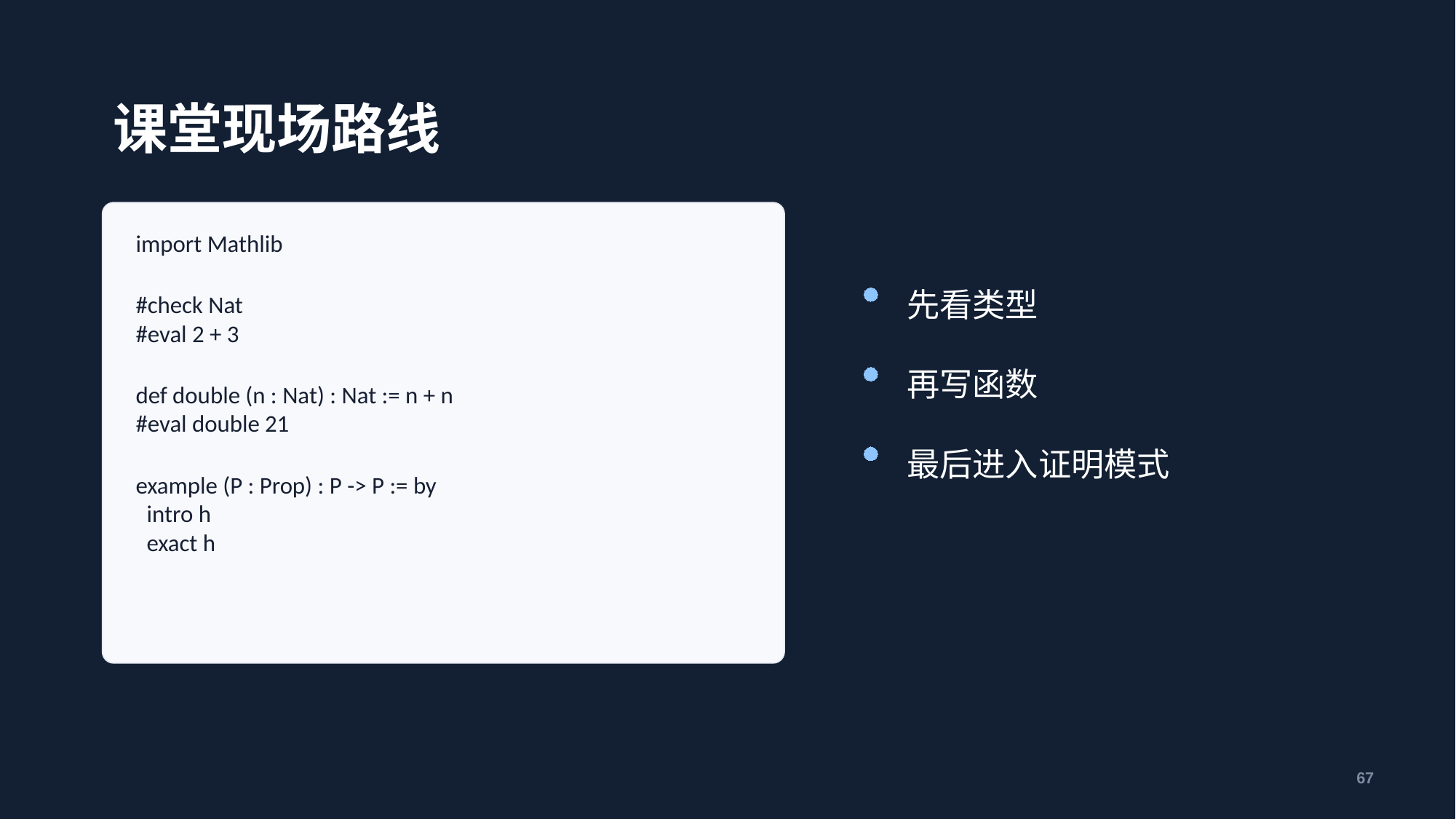

课堂现场路线

import Mathlib

#check Nat
#eval 2 + 3

def double (n : Nat) : Nat := n + n
#eval double 21

example (P : Prop) : P -> P := by
  intro h
  exact h
先看类型

再写函数

最后进入证明模式

67